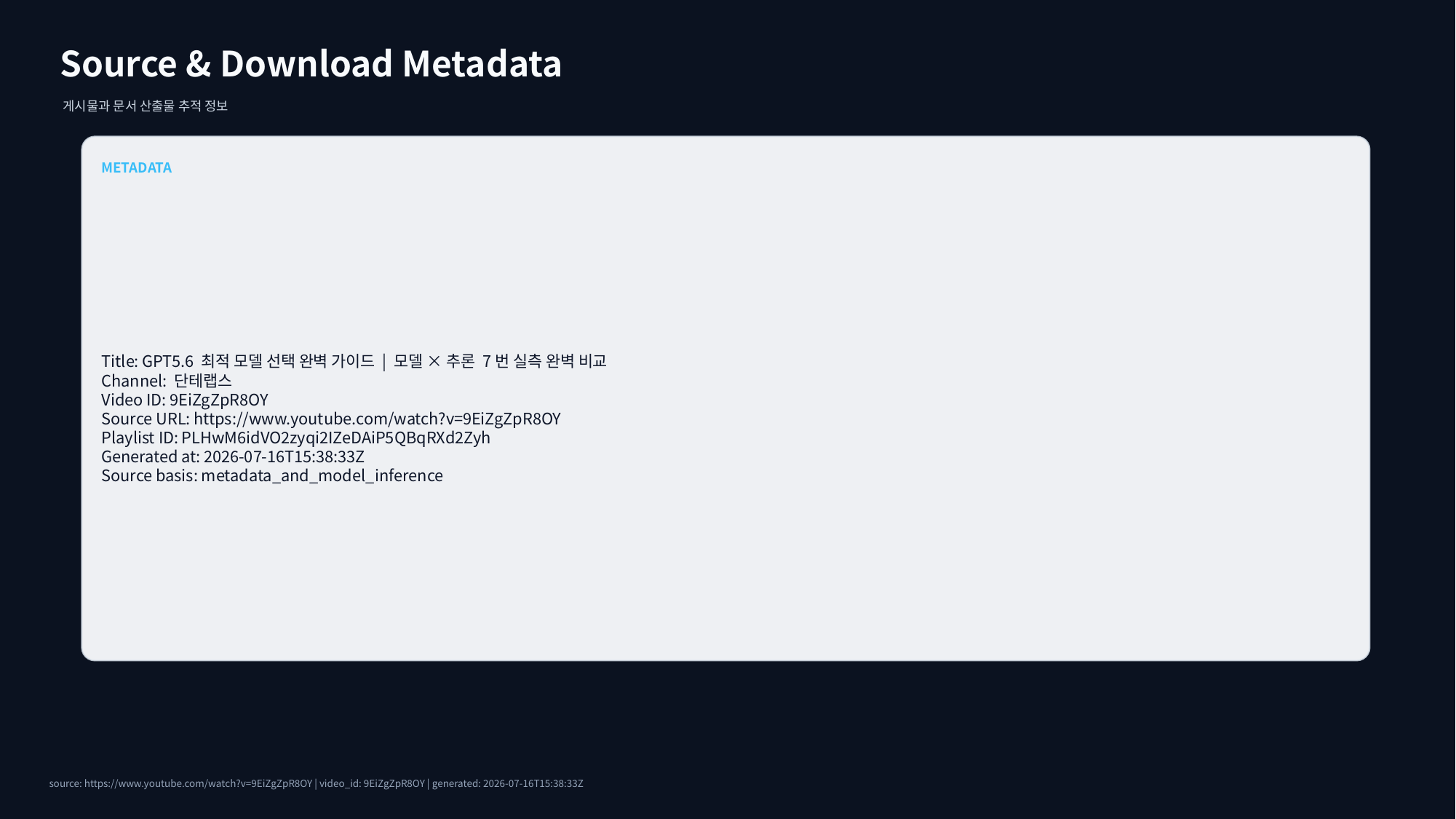

Source & Download Metadata
게시물과 문서 산출물 추적 정보

METADATA
Title: GPT5.6 최적 모델 선택 완벽 가이드 | 모델×추론 7번 실측 완벽 비교
Channel: 단테랩스
Video ID: 9EiZgZpR8OY
Source URL: https://www.youtube.com/watch?v=9EiZgZpR8OY
Playlist ID: PLHwM6idVO2zyqi2IZeDAiP5QBqRXd2Zyh
Generated at: 2026-07-16T15:38:33Z
Source basis: metadata_and_model_inference
source: https://www.youtube.com/watch?v=9EiZgZpR8OY | video_id: 9EiZgZpR8OY | generated: 2026-07-16T15:38:33Z